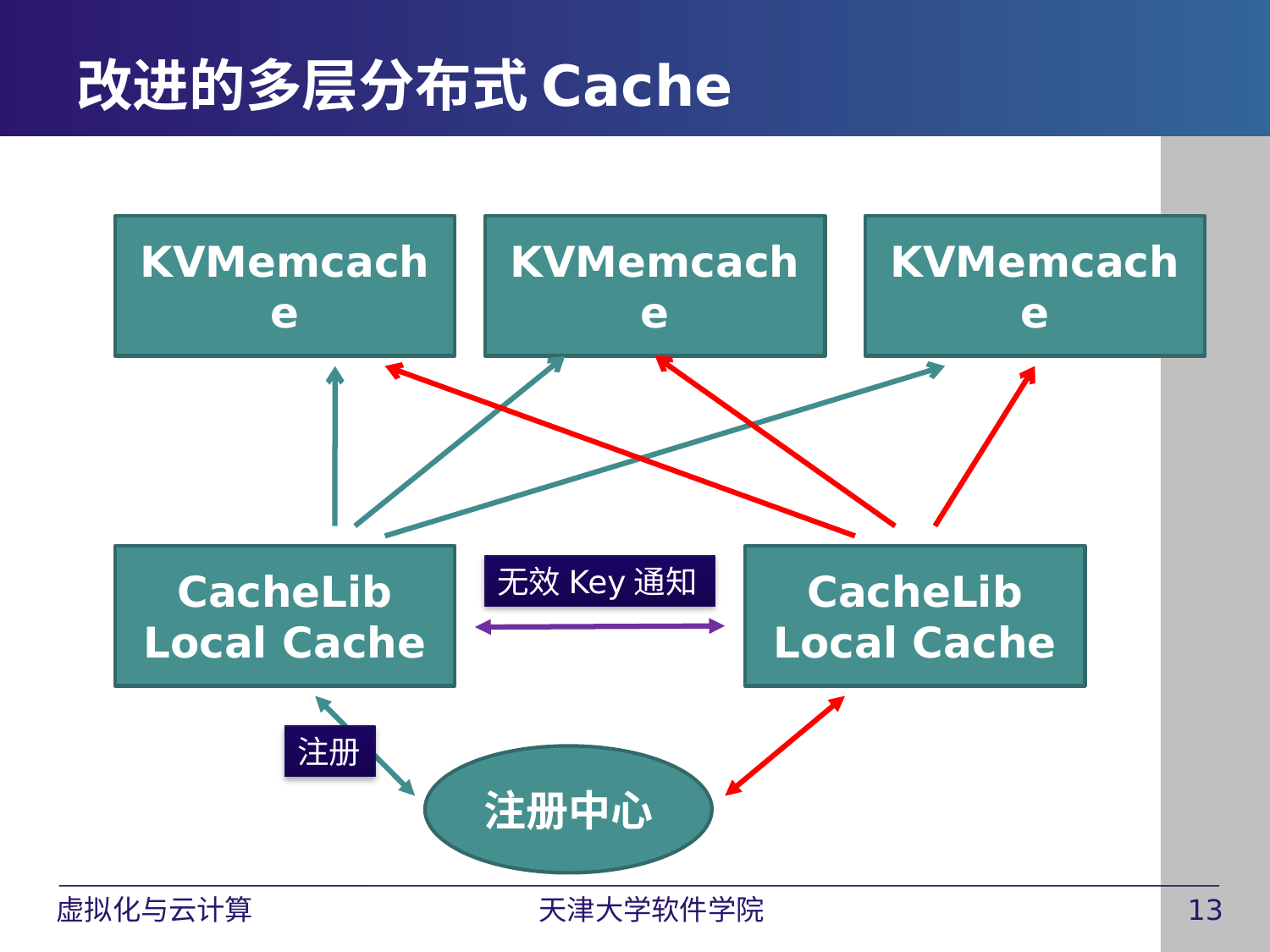

# 改进的多层分布式Cache
KVMemcache
KVMemcache
KVMemcache
CacheLib
Local Cache
CacheLib
Local Cache
无效Key通知
注册
注册中心